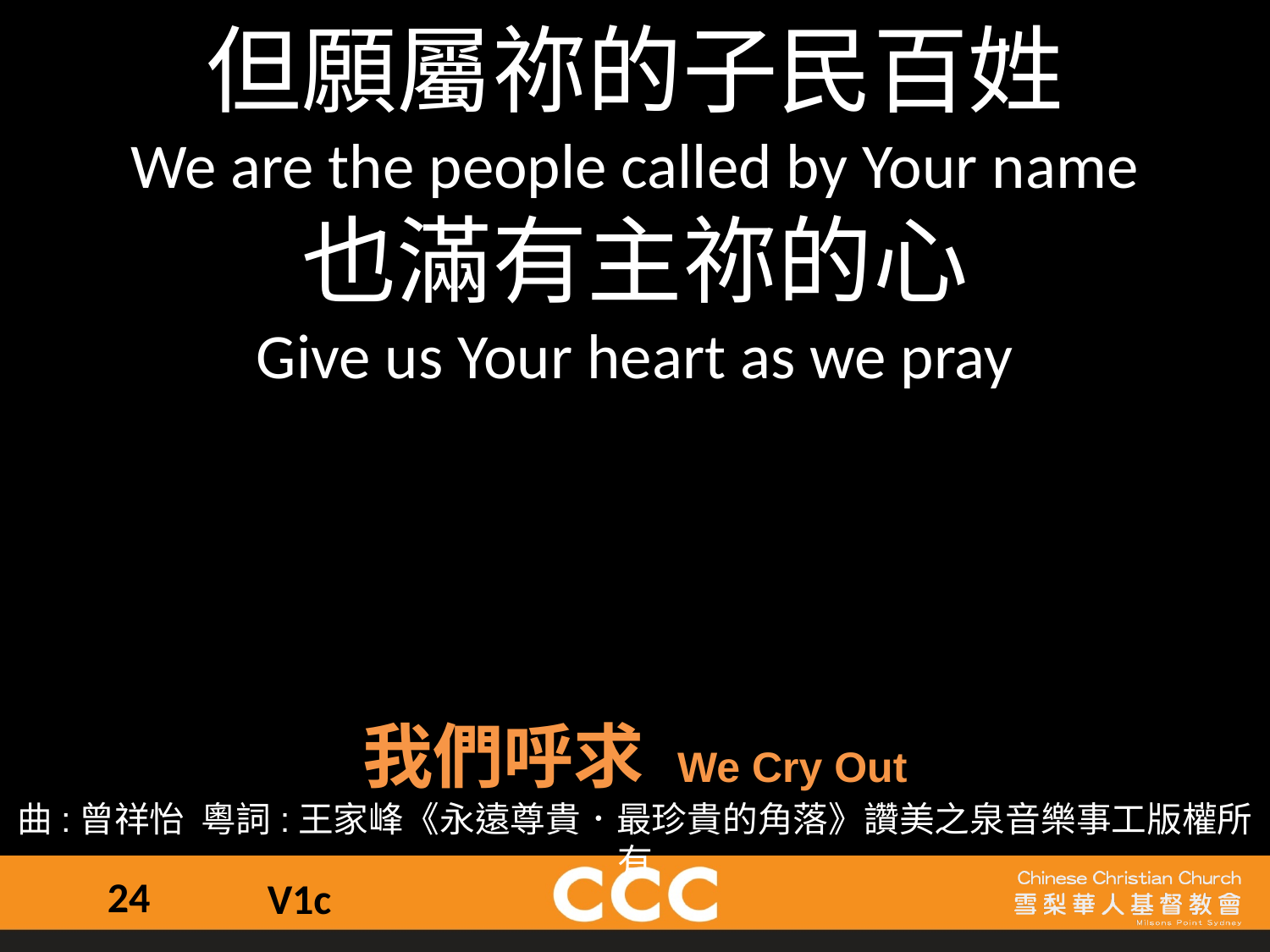

但願屬祢的子民百姓
We are the people called by Your name
也滿有主祢的心
Give us Your heart as we pray
我們呼求 We Cry Out
曲:曾祥怡  粵詞:王家峰《永遠尊貴．最珍貴的角落》讚美之泉音樂事工版權所有
24
V1c